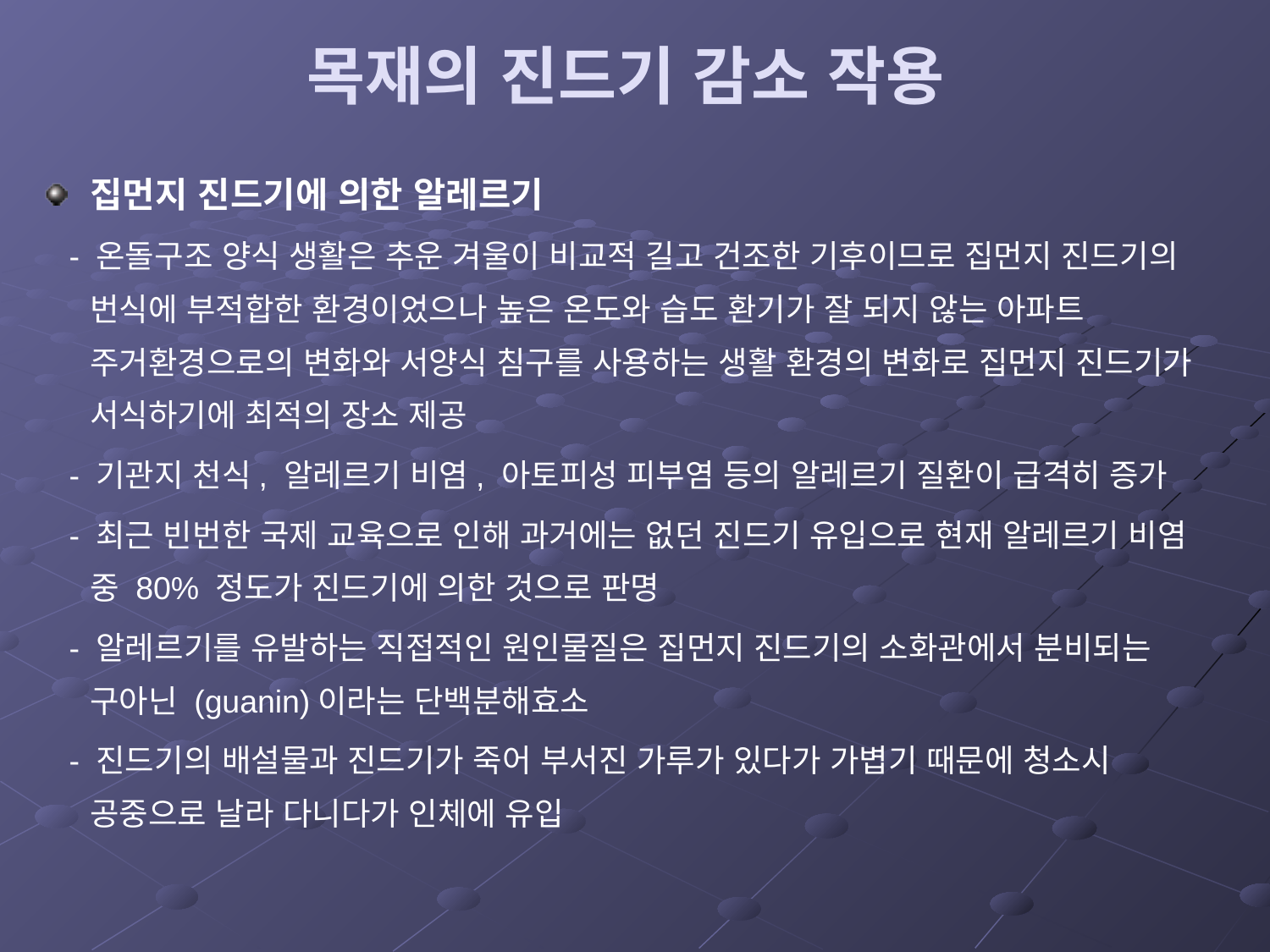

# 목재의 진드기 감소 작용
집먼지 진드기에 의한 알레르기
   - 온돌구조 양식 생활은 추운 겨울이 비교적 길고 건조한 기후이므로 집먼지 진드기의 번식에 부적합한 환경이었으나 높은 온도와 습도 환기가 잘 되지 않는 아파트 주거환경으로의 변화와 서양식 침구를 사용하는 생활 환경의 변화로 집먼지 진드기가 서식하기에 최적의 장소 제공
   - 기관지 천식, 알레르기 비염, 아토피성 피부염 등의 알레르기 질환이 급격히 증가
   - 최근 빈번한 국제 교육으로 인해 과거에는 없던 진드기 유입으로 현재 알레르기 비염 중 80% 정도가 진드기에 의한 것으로 판명
   - 알레르기를 유발하는 직접적인 원인물질은 집먼지 진드기의 소화관에서 분비되는 구아닌 (guanin)이라는 단백분해효소
   - 진드기의 배설물과 진드기가 죽어 부서진 가루가 있다가 가볍기 때문에 청소시 공중으로 날라 다니다가 인체에 유입